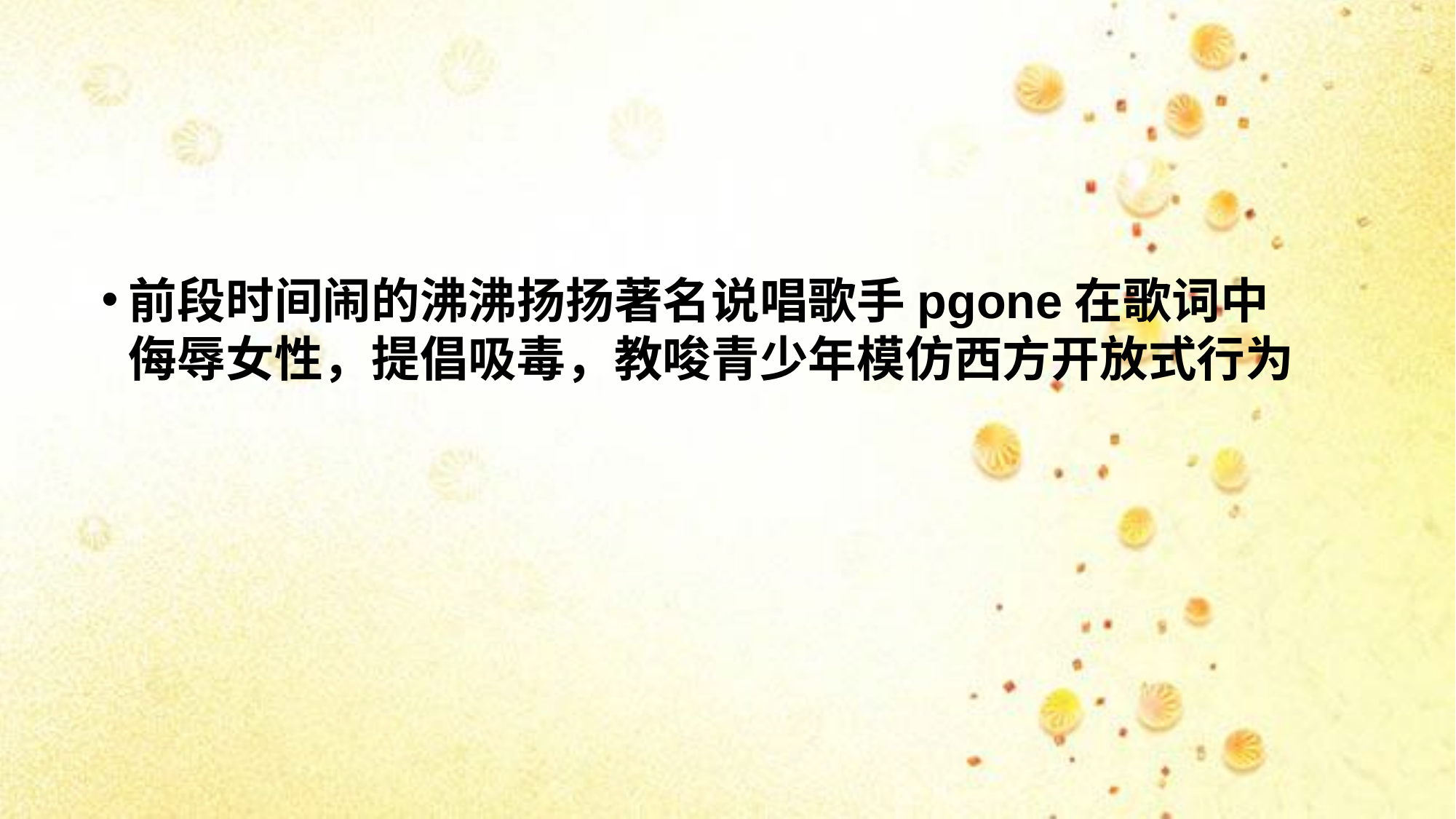

前段时间闹的沸沸扬扬著名说唱歌手pgone在歌词中侮辱女性，提倡吸毒，教唆青少年模仿西方开放式行为